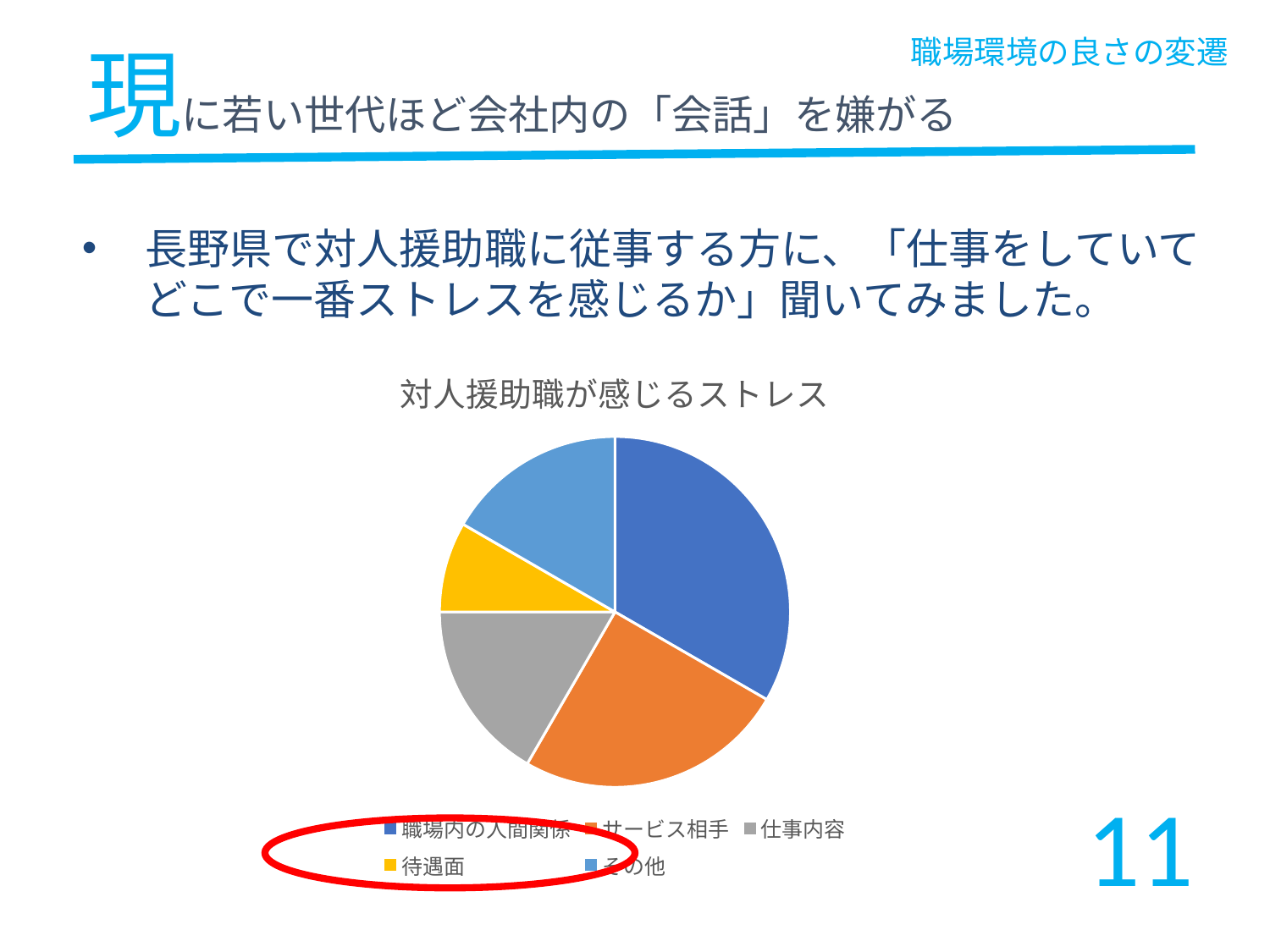

職場環境の良さの変遷
# 現に若い世代ほど会社内の「会話」を嫌がる
長野県で対人援助職に従事する方に、「仕事をしていてどこで一番ストレスを感じるか」聞いてみました。

### Chart:

| Category | 対人援助職が感じるストレス |
|---|---|
| 職場内の人間関係 | 4.0 |
| サービス相手 | 3.0 |
| 仕事内容 | 2.0 |
| 待遇面 | 1.0 |
| その他 | 2.0 |
11